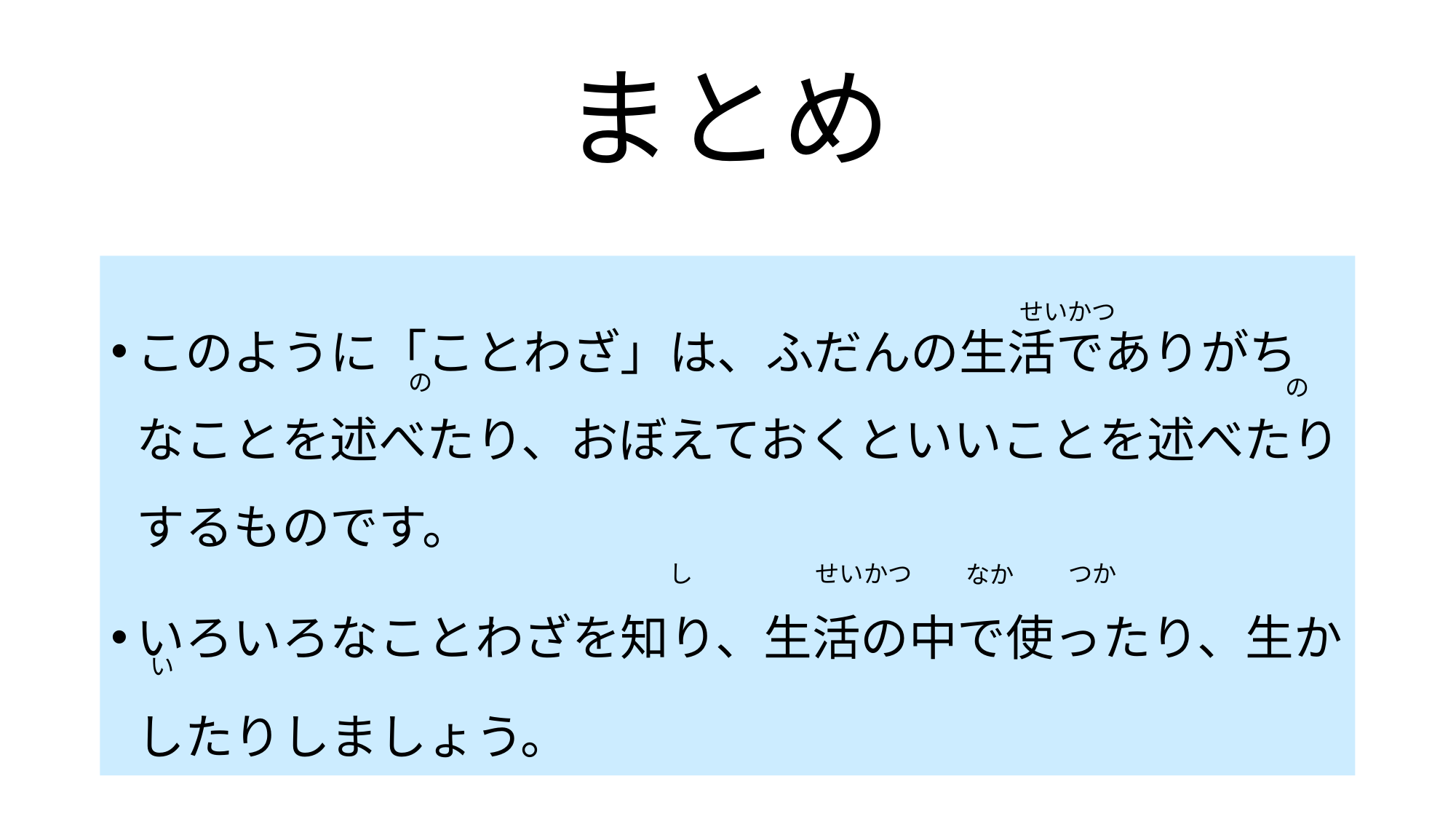

# まとめ

このように「ことわざ」は、ふだんの生活でありがちなことを述べたり、おぼえておくといいことを述べたりするものです。
いろいろなことわざを知り、生活の中で使ったり、生かしたりしましょう。
せいかつ
の
の
し
せいかつ
つか
なか
い